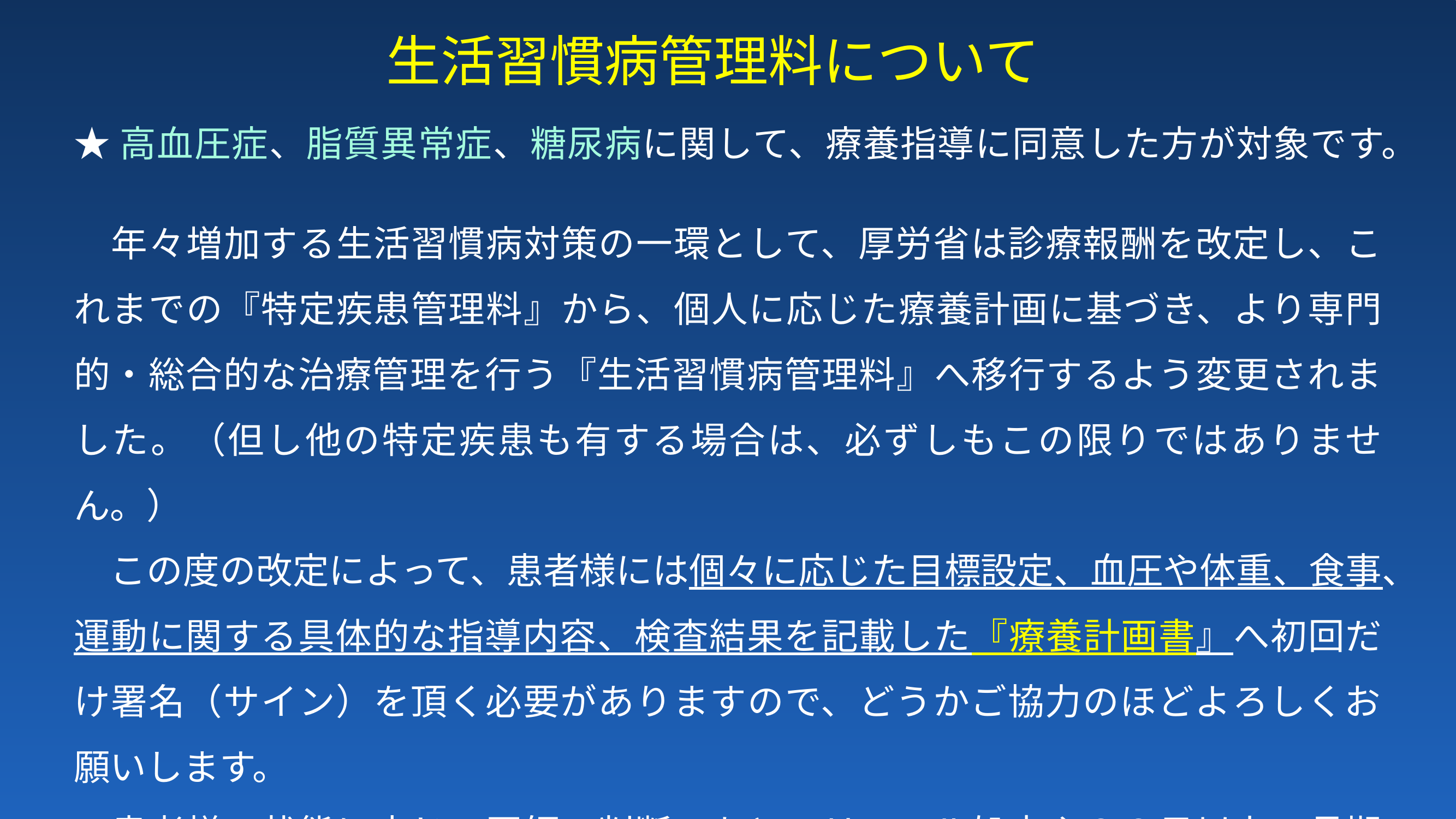

生活習慣病管理料について
★高血圧症、脂質異常症、糖尿病に関して、療養指導に同意した方が対象です。

　年々増加する生活習慣病対策の一環として、厚労省は診療報酬を改定し、これまでの『特定疾患管理料』から、個人に応じた療養計画に基づき、より専門的・総合的な治療管理を行う『生活習慣病管理料』へ移行するよう変更されました。（但し他の特定疾患も有する場合は、必ずしもこの限りではありません。）
　この度の改定によって、患者様には個々に応じた目標設定、血圧や体重、食事、運動に関する具体的な指導内容、検査結果を記載した『療養計画書』へ初回だけ署名（サイン）を頂く必要がありますので、どうかご協力のほどよろしくお願いします。
　患者様の状態に応じ、医師の判断のもと、リフィル処方や２８日以上の長期の投薬を行う場合がございます。